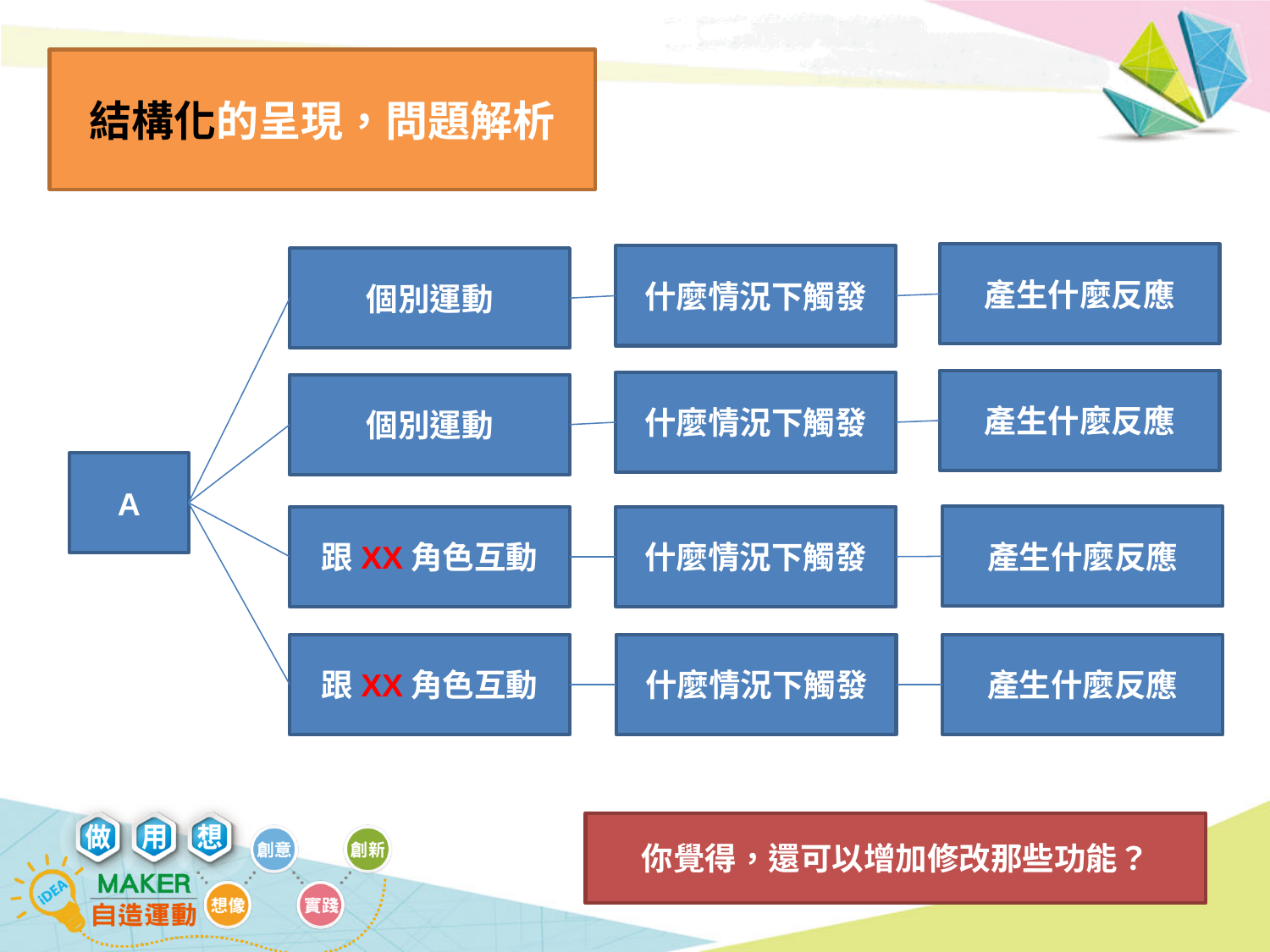

結構化的呈現，問題解析
產生什麼反應
什麼情況下觸發
個別運動
產生什麼反應
什麼情況下觸發
個別運動
A
產生什麼反應
跟XX角色互動
什麼情況下觸發
跟XX角色互動
什麼情況下觸發
產生什麼反應
你覺得，還可以增加修改那些功能？